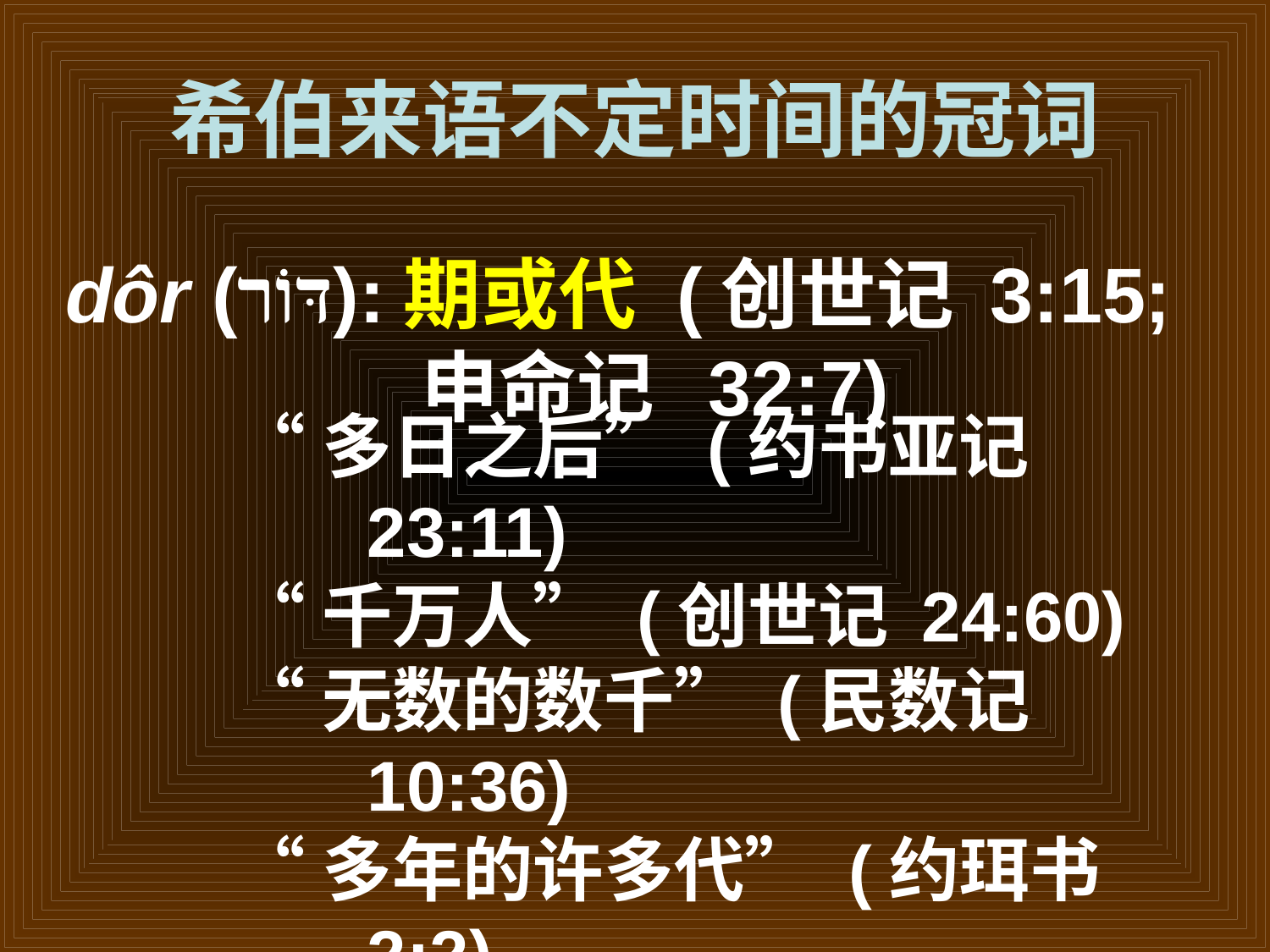

希伯来语不定时间的冠词
dôr (דּוֹר):期或代 (创世记 3:15; 申命记  32:7)
“多日之后” (约书亚记 23:11)
“千万人” (创世记 24:60)
“无数的数千” (民数记 10:36)
“多年的许多代” (约珥书 2:2)